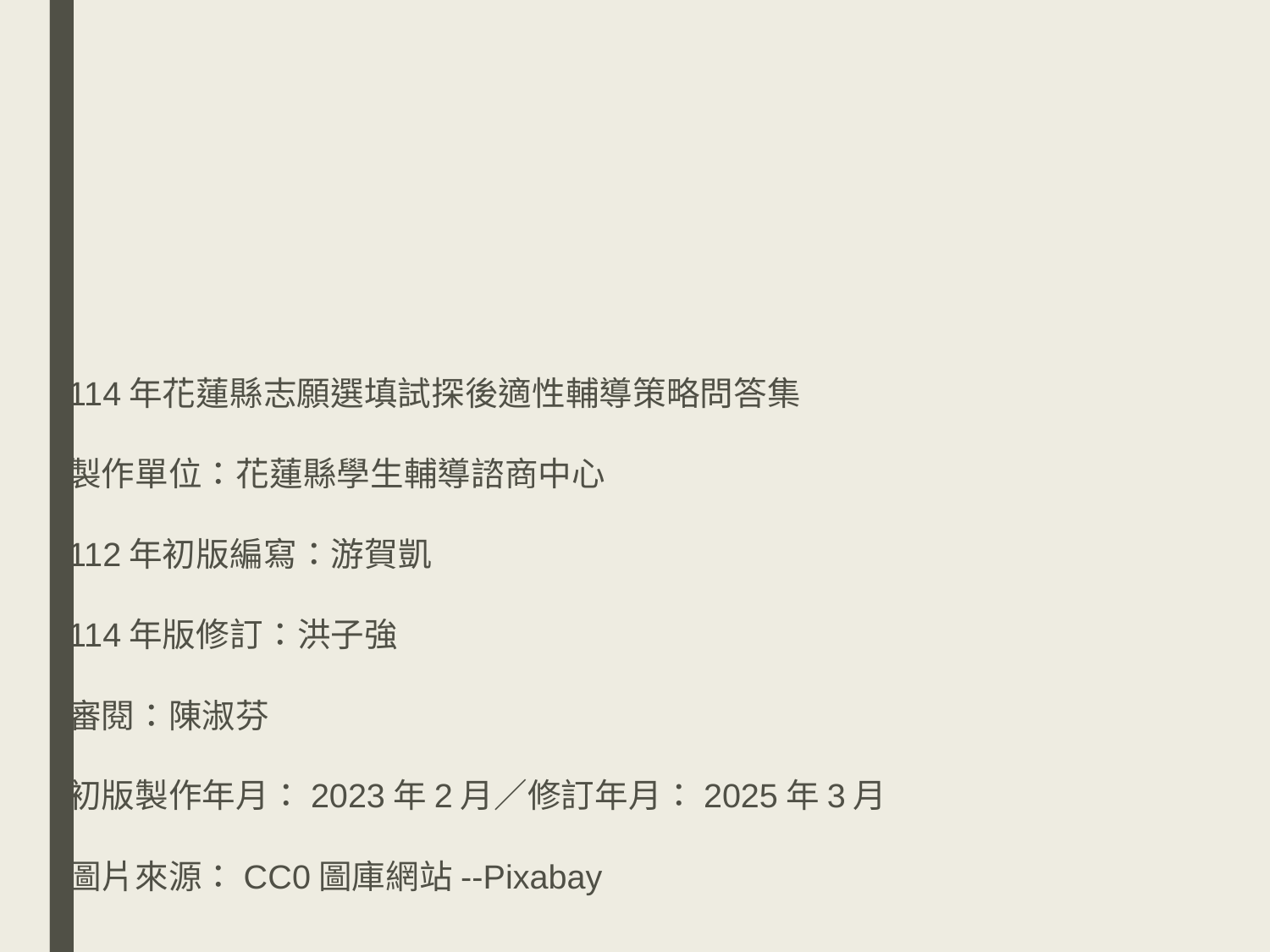

114年花蓮縣志願選填試探後適性輔導策略問答集
製作單位：花蓮縣學生輔導諮商中心
112年初版編寫：游賀凱
114年版修訂：洪子強
審閱：陳淑芬
初版製作年月：2023年2月／修訂年月：2025年3月
圖片來源：CC0圖庫網站--Pixabay